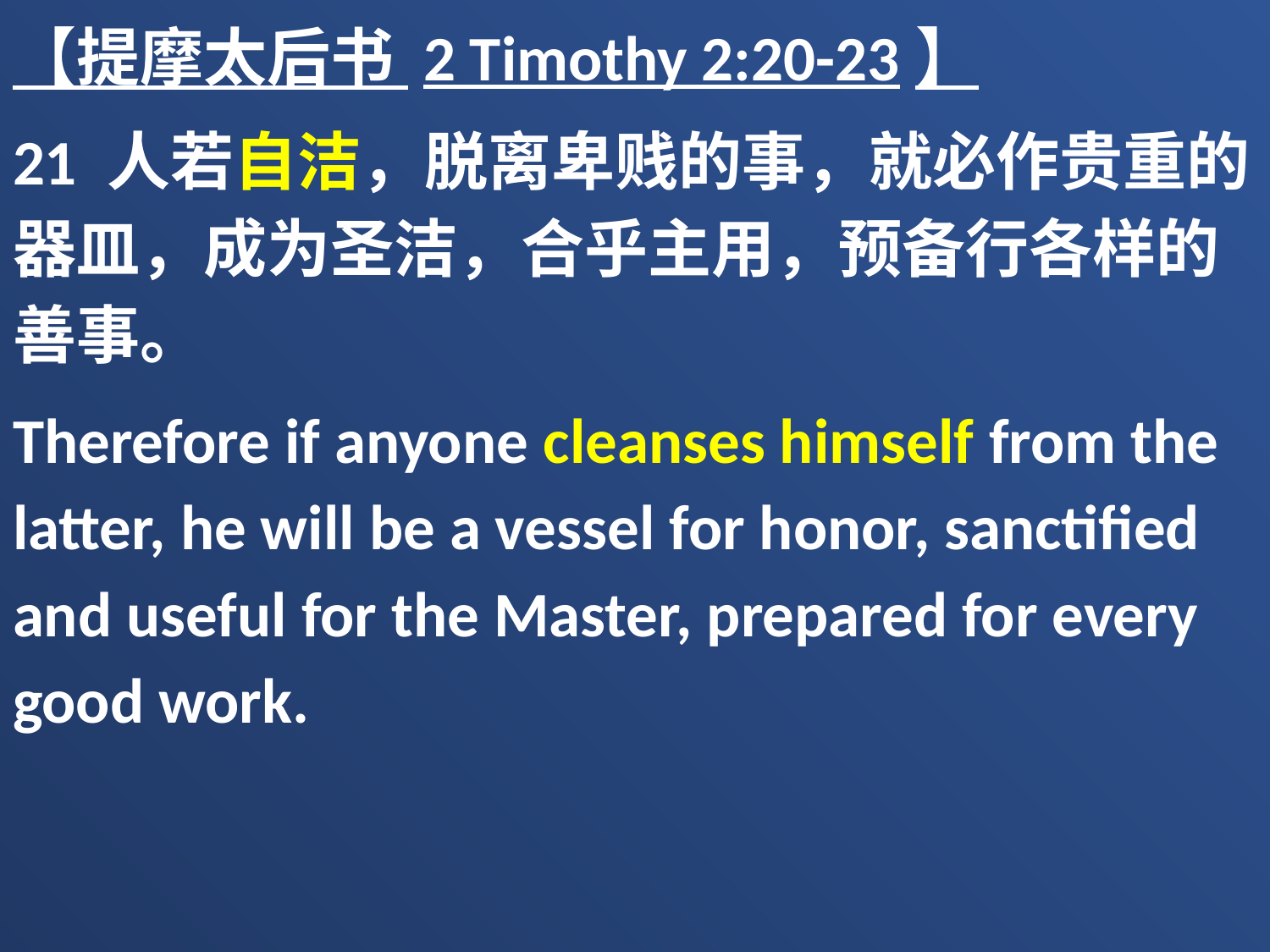

【提摩太后书 2 Timothy 2:20-23】
21 人若自洁，脱离卑贱的事，就必作贵重的器皿，成为圣洁，合乎主用，预备行各样的善事。
Therefore if anyone cleanses himself from the latter, he will be a vessel for honor, sanctified and useful for the Master, prepared for every good work.